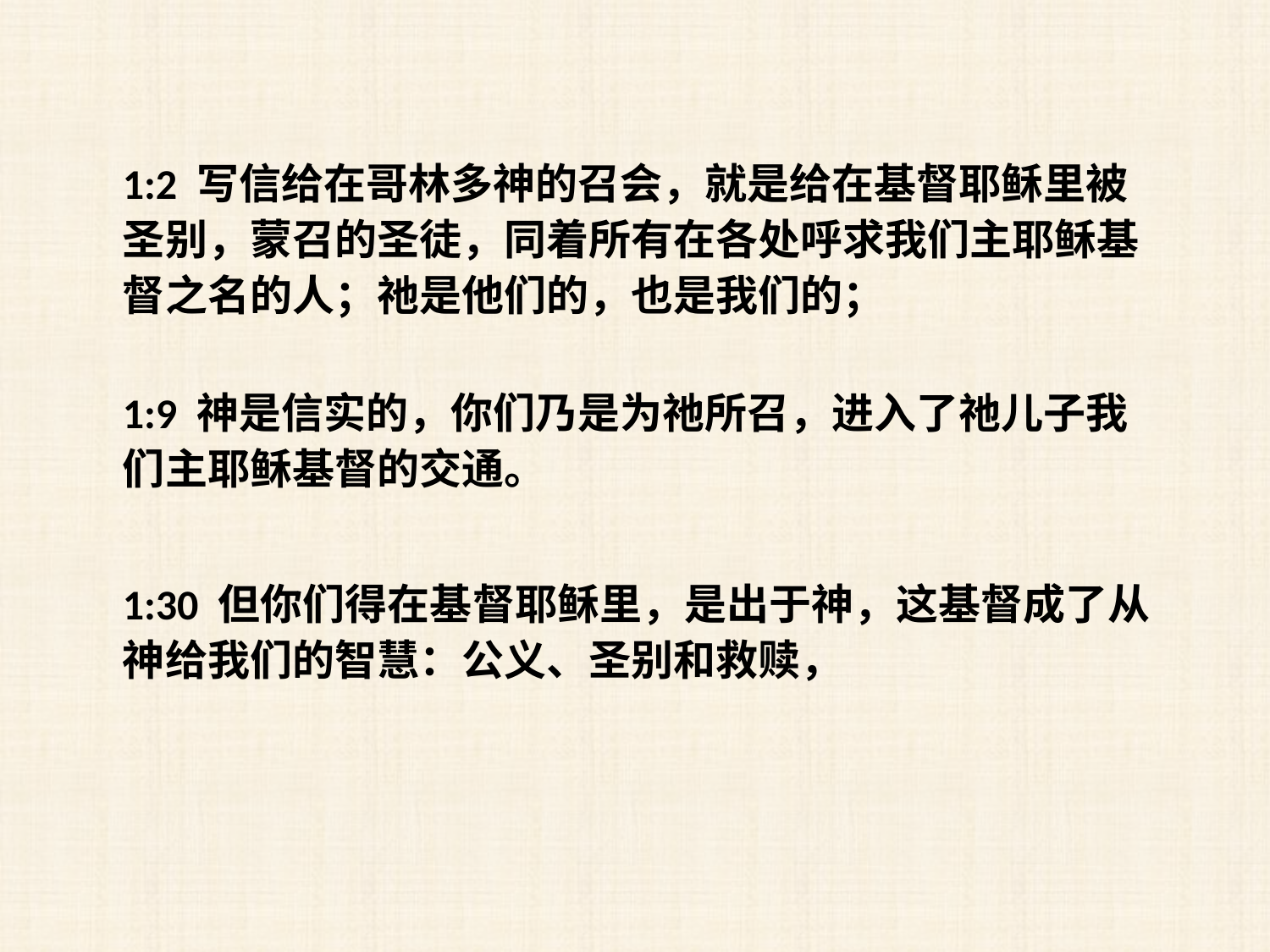

1:2 写信给在哥林多神的召会，就是给在基督耶稣里被圣别，蒙召的圣徒，同着所有在各处呼求我们主耶稣基督之名的人；祂是他们的，也是我们的；
1:9 神是信实的，你们乃是为祂所召，进入了祂儿子我们主耶稣基督的交通。
1:30 但你们得在基督耶稣里，是出于神，这基督成了从神给我们的智慧：公义、圣别和救赎，